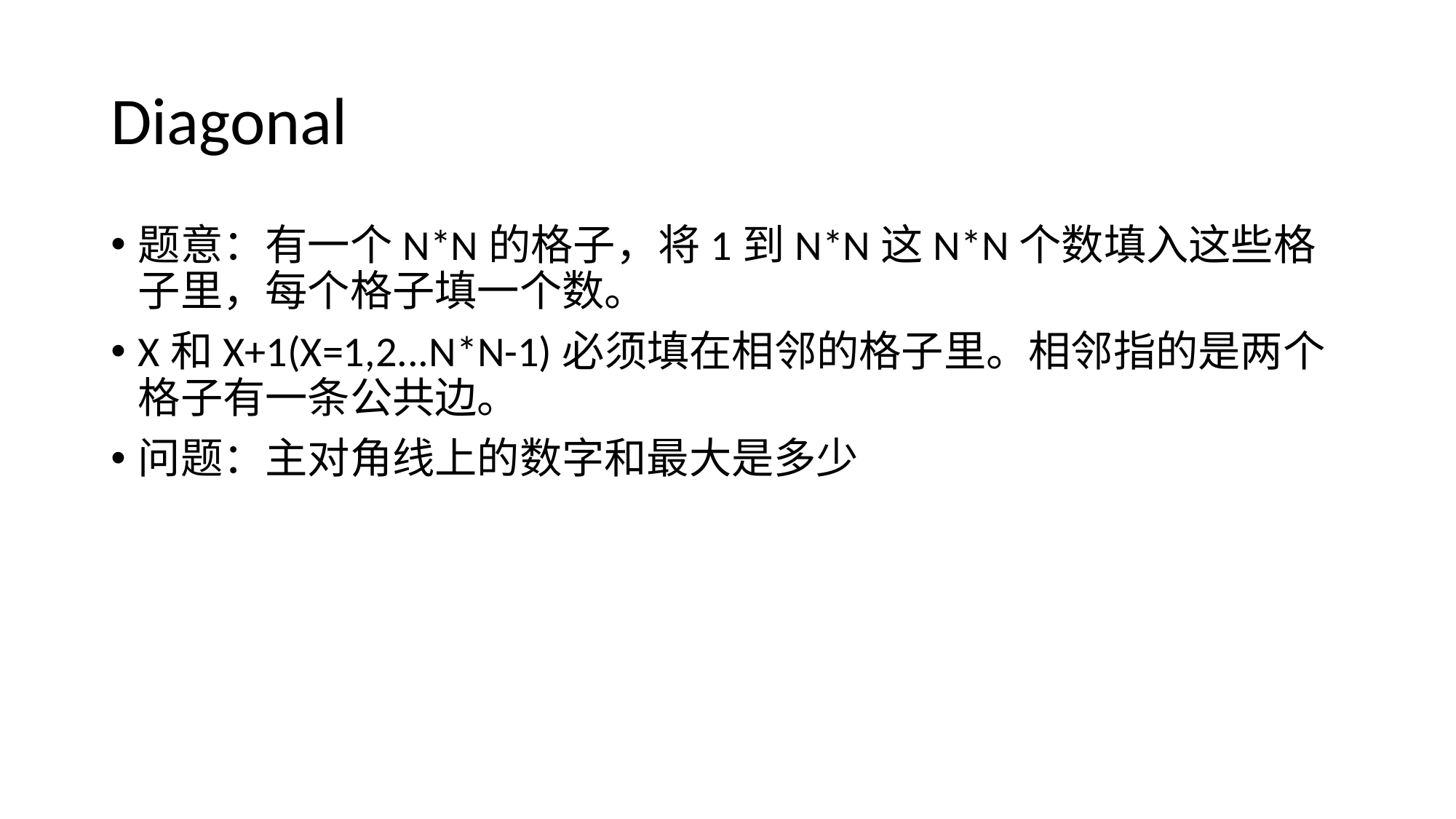

# Diagonal
题意：有一个N*N的格子，将1到N*N这N*N个数填入这些格子里，每个格子填一个数。
X和X+1(X=1,2...N*N-1)必须填在相邻的格子里。相邻指的是两个格子有一条公共边。
问题：主对角线上的数字和最大是多少